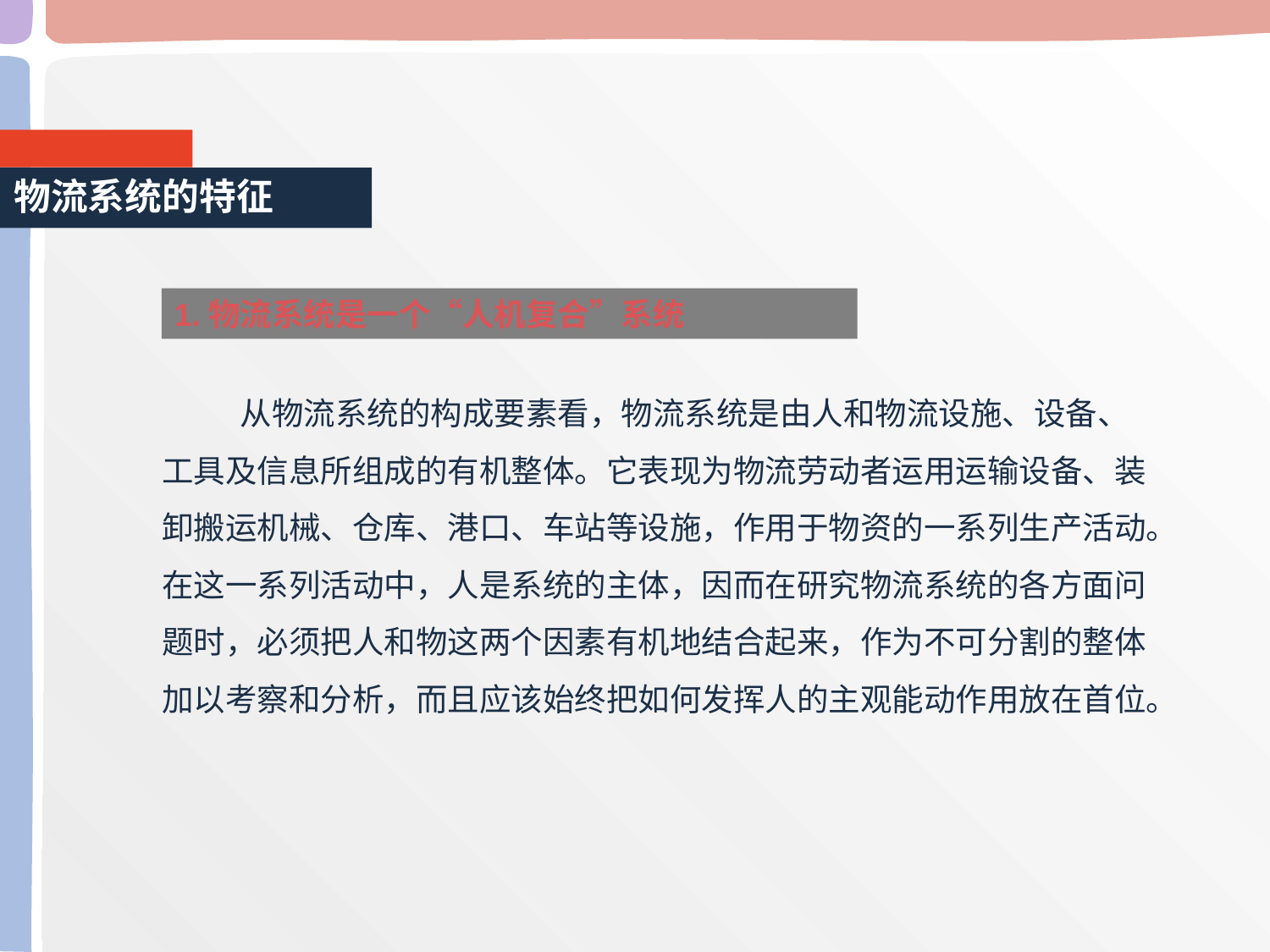

物流系统的特征

1.物流系统是一个“人机复合”系统
 从物流系统的构成要素看，物流系统是由人和物流设施、设备、工具及信息所组成的有机整体。它表现为物流劳动者运用运输设备、装卸搬运机械、仓库、港口、车站等设施，作用于物资的一系列生产活动。在这一系列活动中，人是系统的主体，因而在研究物流系统的各方面问题时，必须把人和物这两个因素有机地结合起来，作为不可分割的整体加以考察和分析，而且应该始终把如何发挥人的主观能动作用放在首位。